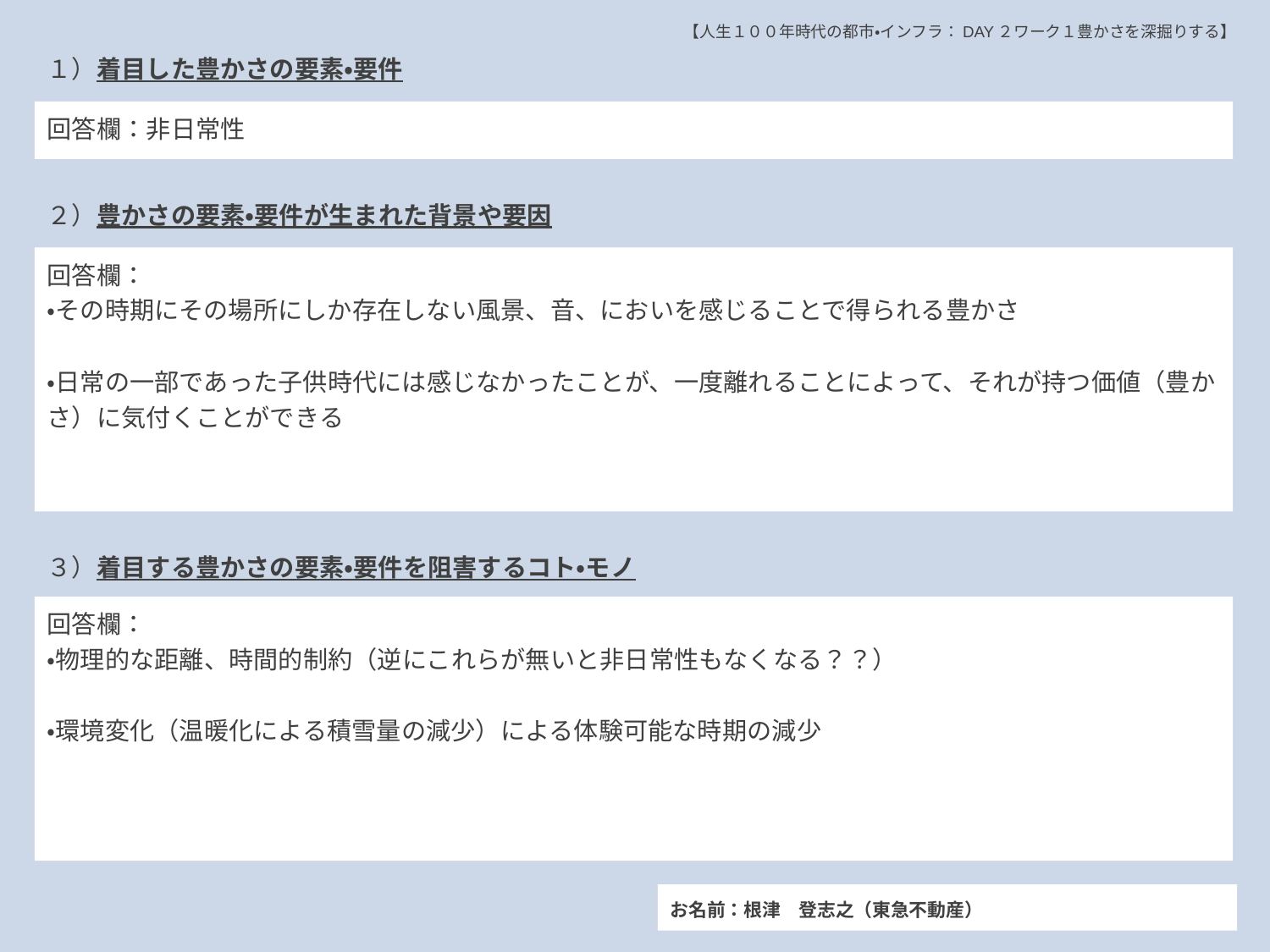

【人生１００年時代の都市・インフラ：DAY２ワーク１豊かさを深掘りする】
１）着目した豊かさの要素・要件
# 回答欄：非日常性
２）豊かさの要素・要件が生まれた背景や要因
回答欄：
・その時期にその場所にしか存在しない風景、音、においを感じることで得られる豊かさ

・日常の一部であった子供時代には感じなかったことが、一度離れることによって、それが持つ価値（豊かさ）に気付くことができる
３）着目する豊かさの要素・要件を阻害するコト・モノ
回答欄：
・物理的な距離、時間的制約（逆にこれらが無いと非日常性もなくなる？？）

・環境変化（温暖化による積雪量の減少）による体験可能な時期の減少
お名前：根津　登志之（東急不動産）